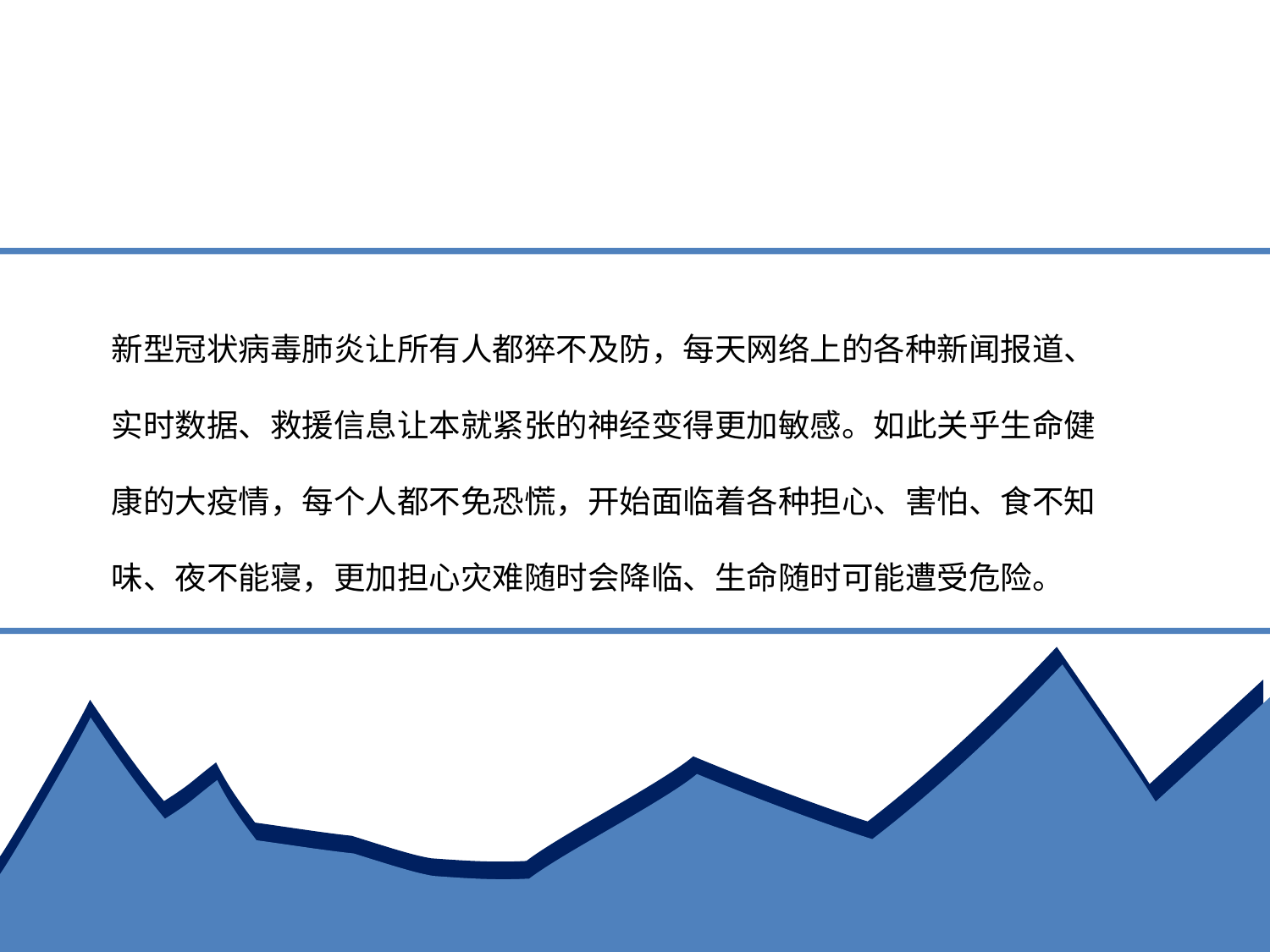

新型冠状病毒肺炎让所有人都猝不及防，每天网络上的各种新闻报道、实时数据、救援信息让本就紧张的神经变得更加敏感。如此关乎生命健康的大疫情，每个人都不免恐慌，开始面临着各种担心、害怕、食不知味、夜不能寝，更加担心灾难随时会降临、生命随时可能遭受危险。